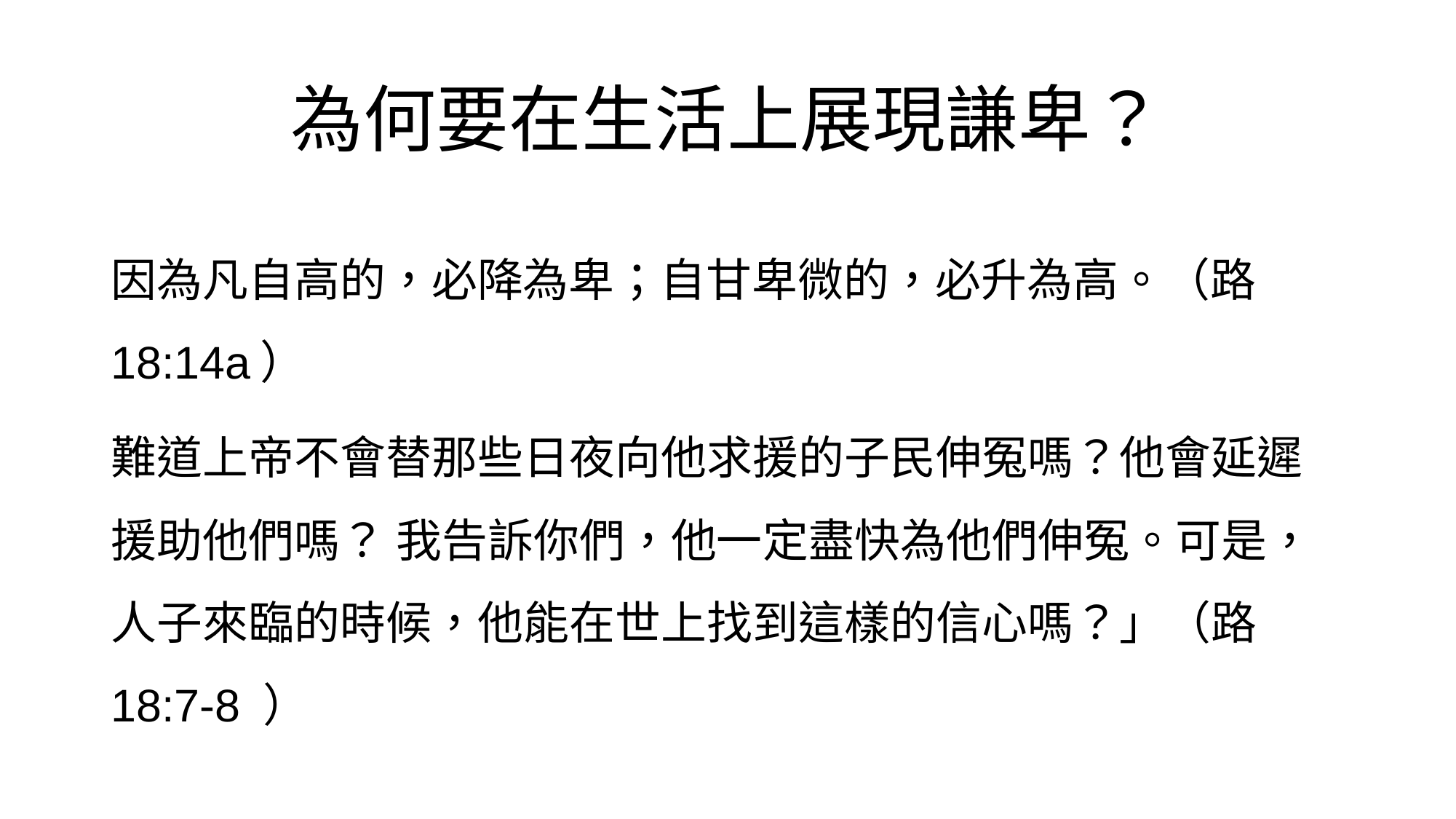

# 為何要在生活上展現謙卑？
因為凡自高的，必降為卑；自甘卑微的，必升為高。（路18:14a）
難道上帝不會替那些日夜向他求援的子民伸冤嗎？他會延遲援助他們嗎？ 我告訴你們，他一定盡快為他們伸冤。可是，人子來臨的時候，他能在世上找到這樣的信心嗎？」（路18:7-8 ）